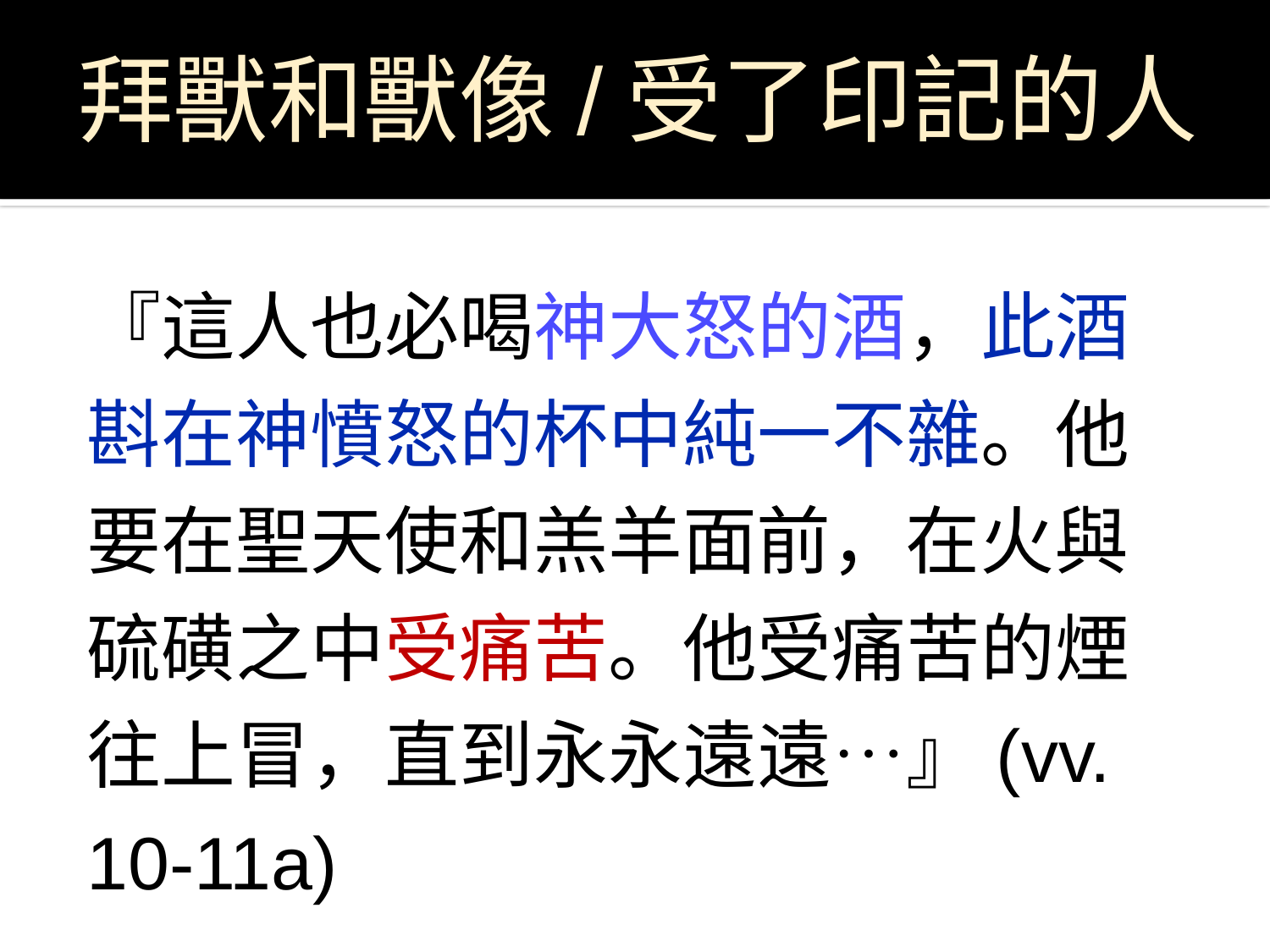

# 拜獸和獸像/受了印記的人
『這人也必喝神大怒的酒，此酒斟在神憤怒的杯中純一不雜。他要在聖天使和羔羊面前，在火與硫磺之中受痛苦。他受痛苦的煙往上冒，直到永永遠遠…』(vv. 10-11a)